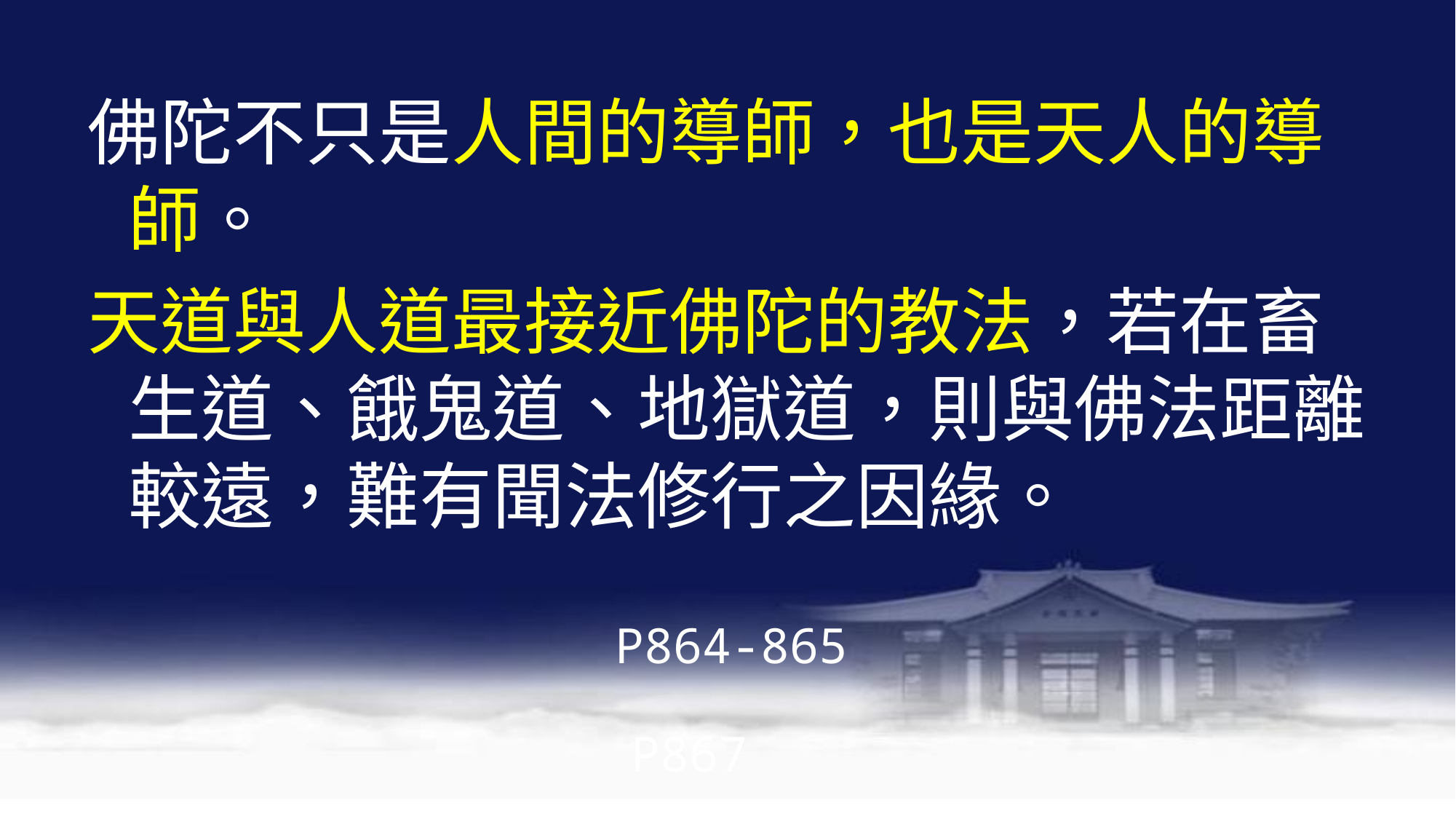

佛陀不只是人間的導師，也是天人的導師。
天道與人道最接近佛陀的教法，若在畜生道、餓鬼道、地獄道，則與佛法距離較遠，難有聞法修行之因緣。

P864-865

P867